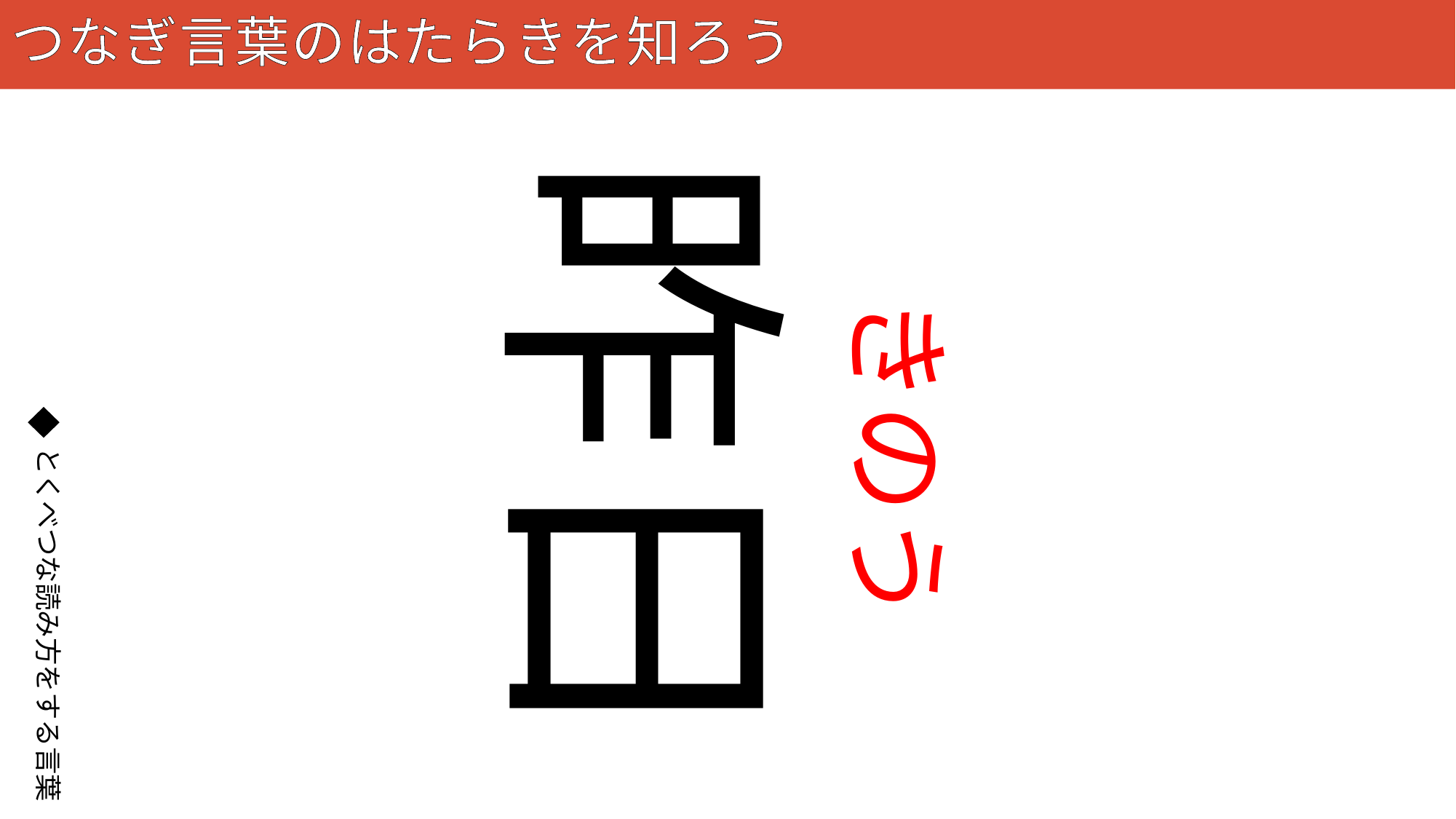

# つなぎ言葉のはたらきを知ろう
94
昨日
きのう

とくべつな読み方をする言葉